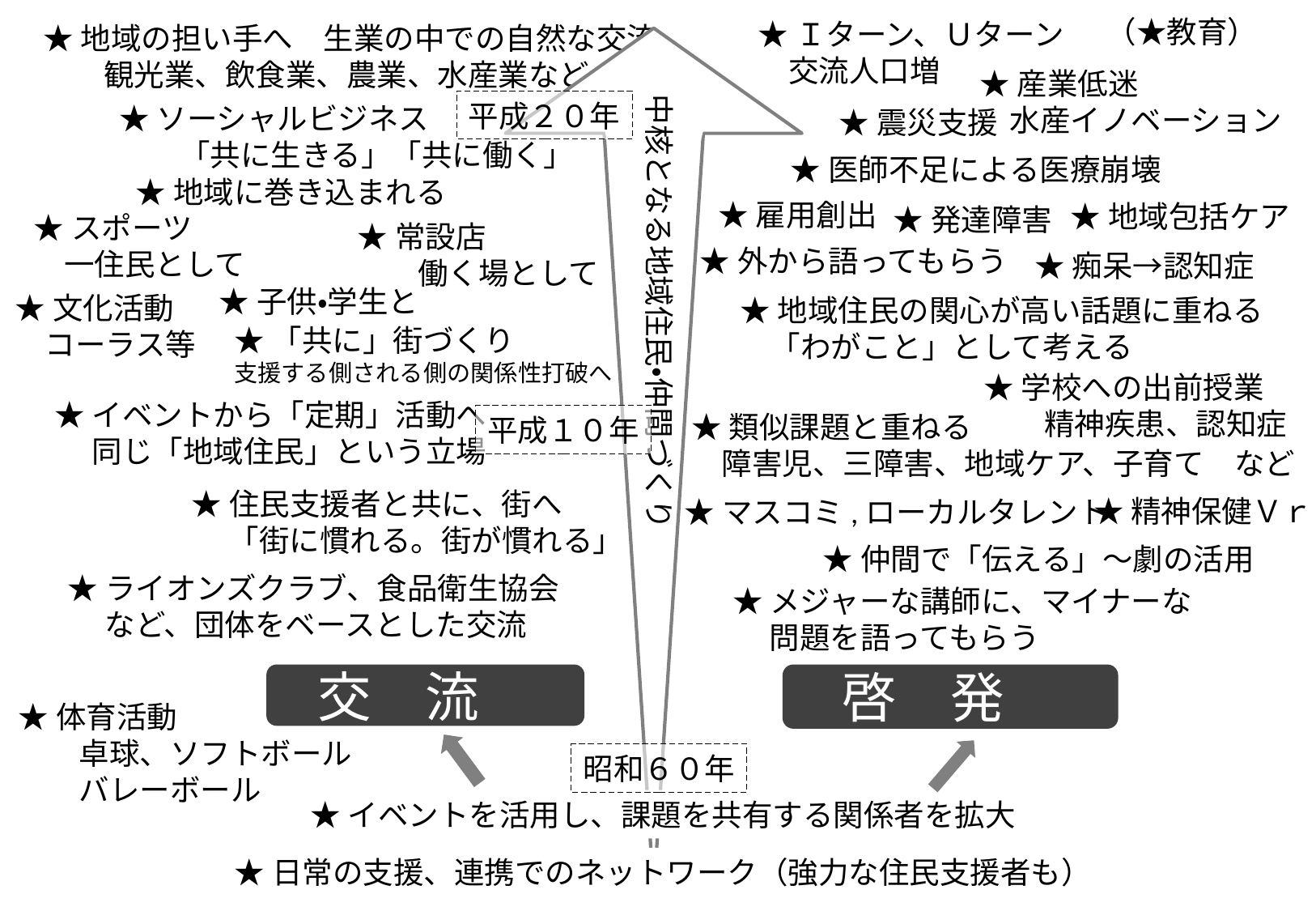

（★教育）
★Ｉターン、Ｕターン
　交流人口増
★地域の担い手へ　生業の中での自然な交流
　　観光業、飲食業、農業、水産業など

★産業低迷
　水産イノベーション
中核となる地域住民・仲間づくり
平成２０年
★ソーシャルビジネス
　　「共に生きる」「共に働く」
★震災支援
★医師不足による医療崩壊
★地域に巻き込まれる
★雇用創出
★地域包括ケア
★発達障害
★スポーツ
　一住民として
★常設店
　　働く場として
★外から語ってもらう
★痴呆→認知症
★子供・学生と
★文化活動
　コーラス等
★地域住民の関心が高い話題に重ねる
　「わがこと」として考える
★「共に」街づくり
支援する側される側の関係性打破へ
★学校への出前授業
　　精神疾患、認知症
★イベントから「定期」活動へ
　 同じ「地域住民」という立場
★類似課題と重ねる
　障害児、三障害、地域ケア、子育て　など
平成１０年
★住民支援者と共に、街へ
　 「街に慣れる。街が慣れる」
★精神保健Ｖｒ
★マスコミ,ローカルタレント
★仲間で「伝える」～劇の活用
★ライオンズクラブ、食品衛生協会
　 など、団体をベースとした交流
★メジャーな講師に、マイナーな
　 問題を語ってもらう
交　流
啓　発
★体育活動
　　卓球、ソフトボール
　　バレーボール

昭和６０年
★イベントを活用し、課題を共有する関係者を拡大
★日常の支援、連携でのネットワーク（強力な住民支援者も）